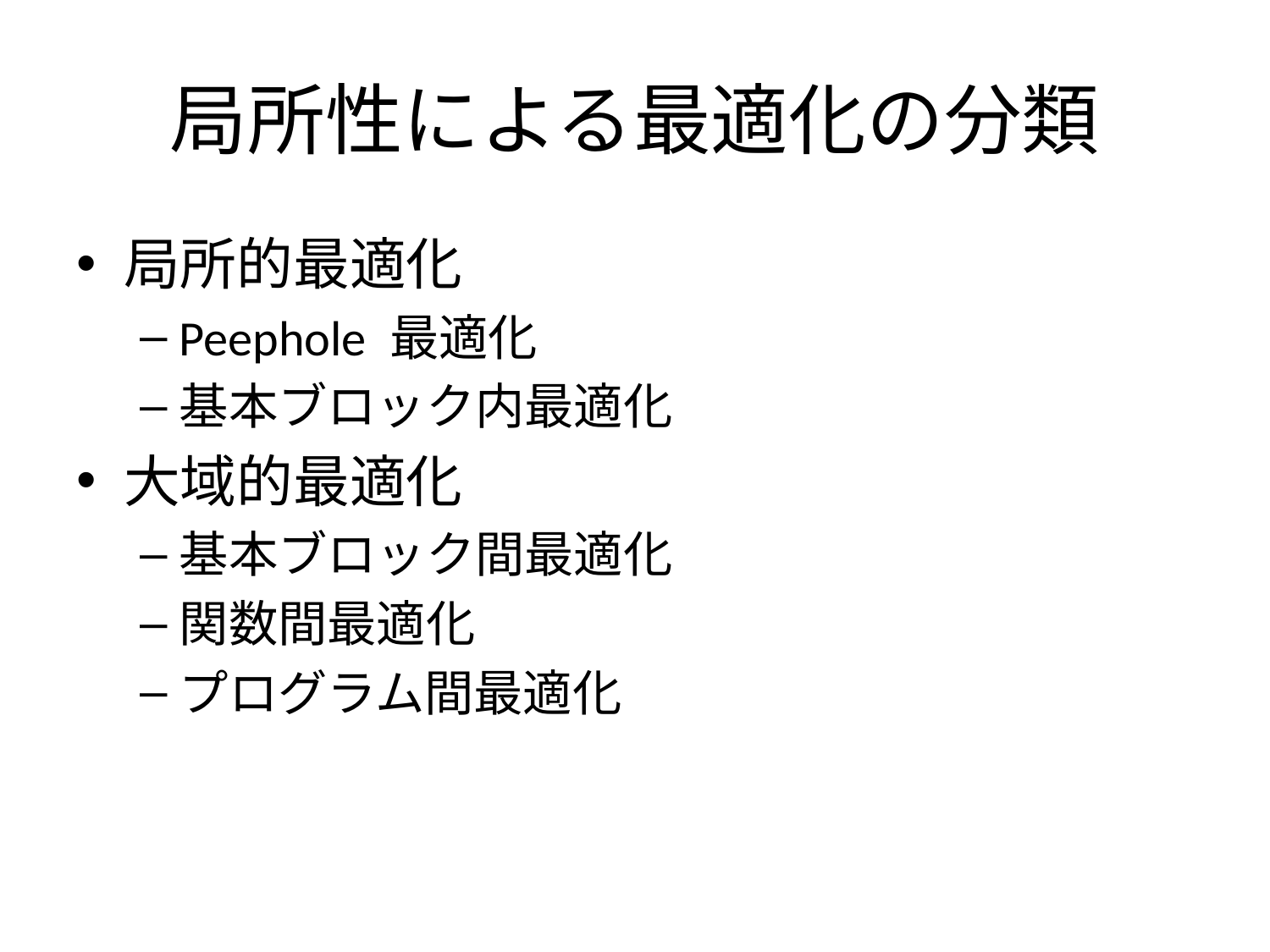

# 局所性による最適化の分類
局所的最適化
Peephole 最適化
基本ブロック内最適化
大域的最適化
基本ブロック間最適化
関数間最適化
プログラム間最適化